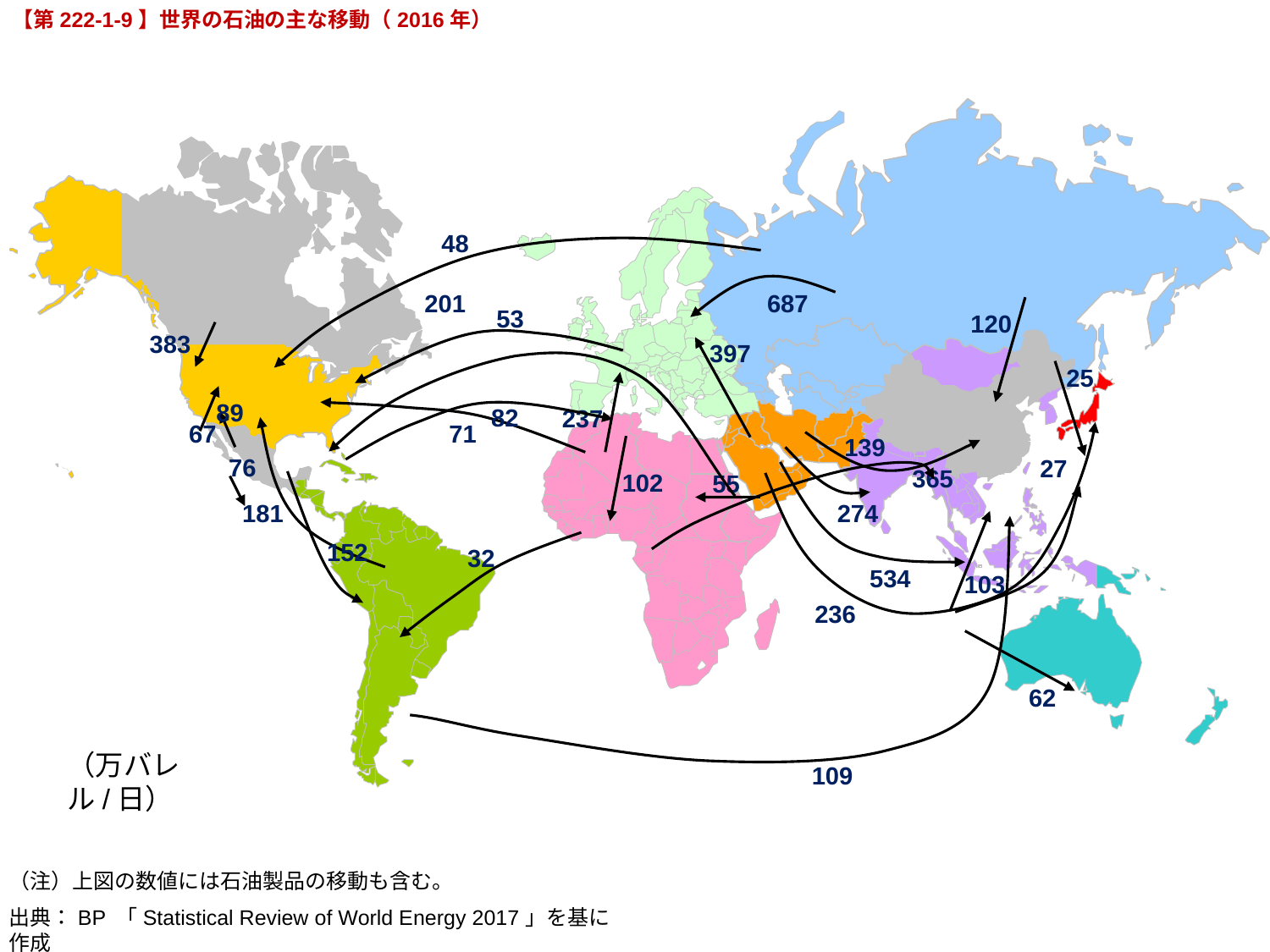

【第222-1-9】世界の石油の主な移動（2016年）

48

201
687

53

120

383

397

237

67
71

27

365

55

274
181

534

236

25

89
82

139

76
102

152
32
103

62
（万バレル/日）
109
（注）上図の数値には石油製品の移動も含む。
出典：BP 「Statistical Review of World Energy 2017」を基に作成